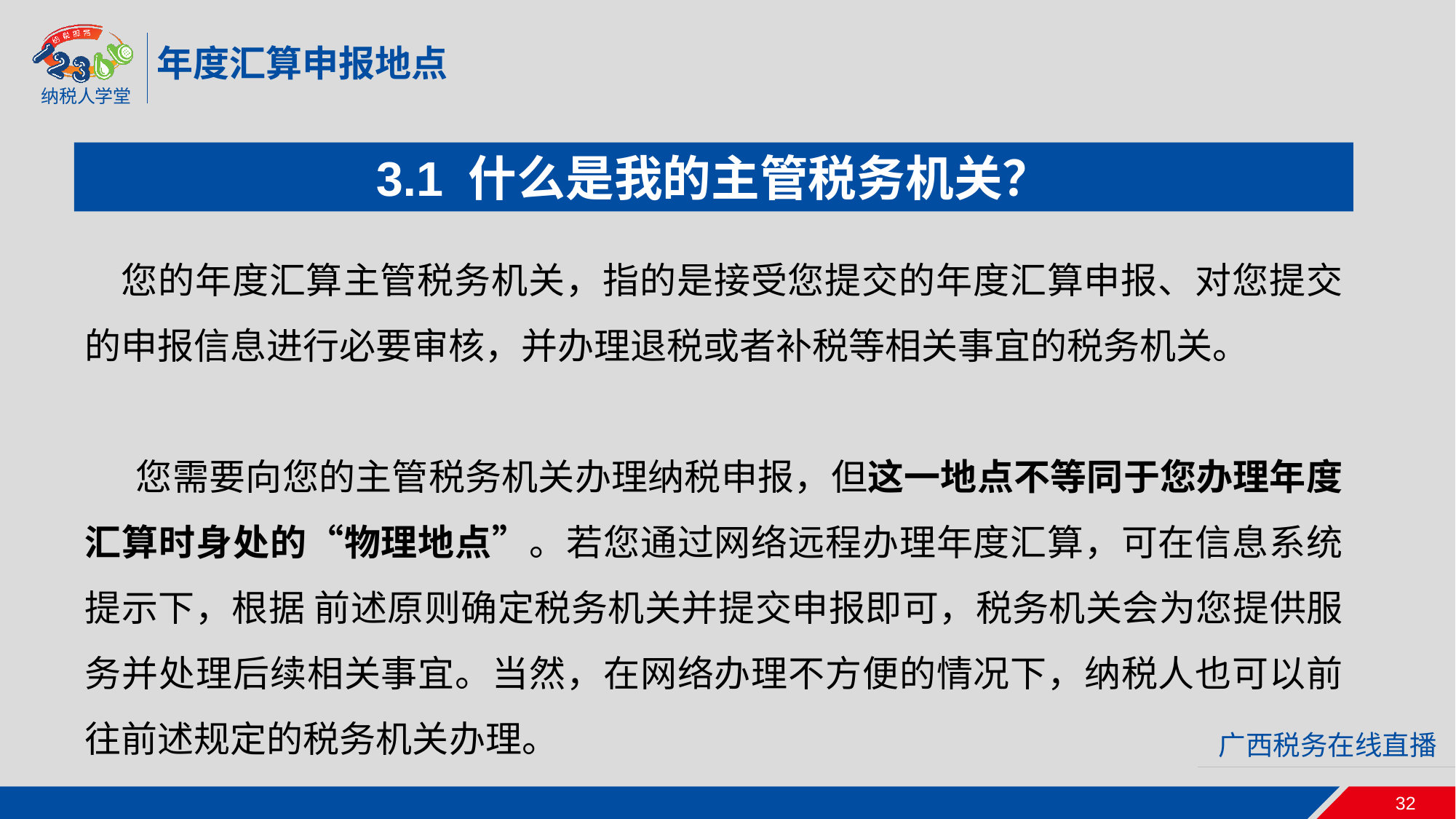

年度汇算申报地点
3.1 什么是我的主管税务机关？
   您的年度汇算主管税务机关，指的是接受您提交的年度汇算申报、对您提交的申报信息进行必要审核，并办理退税或者补税等相关事宜的税务机关。

     您需要向您的主管税务机关办理纳税申报，但这一地点不等同于您办理年度汇算时身处的“物理地点”。若您通过网络远程办理年度汇算，可在信息系统提示下，根据 前述原则确定税务机关并提交申报即可，税务机关会为您提供服务并处理后续相关事宜。当然，在网络办理不方便的情况下，纳税人也可以前往前述规定的税务机关办理。